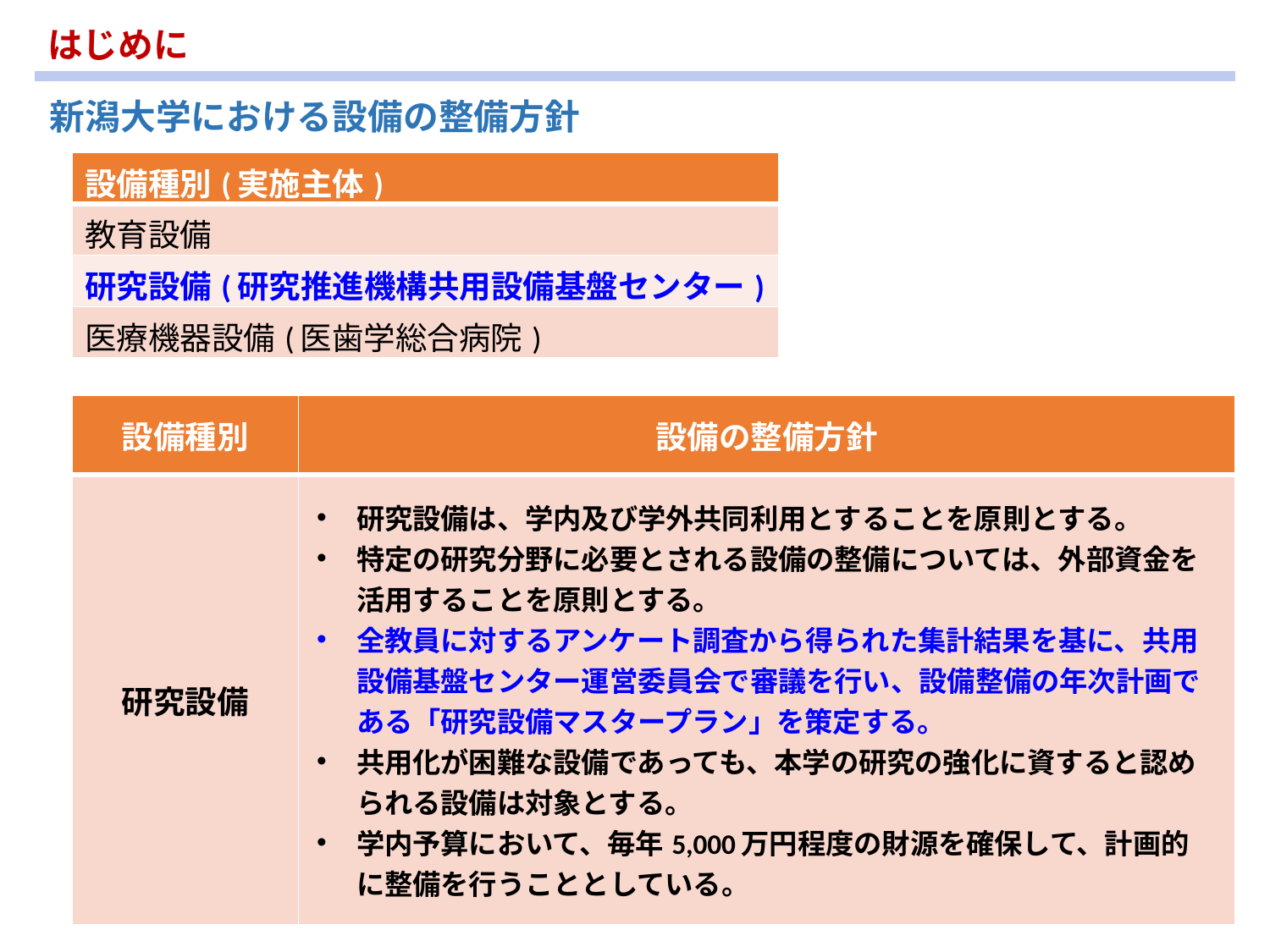

はじめに
新潟大学における設備の整備方針
| 設備種別(実施主体) |
| --- |
| 教育設備 |
| 研究設備(研究推進機構共用設備基盤センター) |
| 医療機器設備(医歯学総合病院) |
| 設備種別 | 設備の整備方針 |
| --- | --- |
| 研究設備 | 研究設備は、学内及び学外共同利用とすることを原則とする。 特定の研究分野に必要とされる設備の整備については、外部資金を活用することを原則とする。 全教員に対するアンケート調査から得られた集計結果を基に、共用設備基盤センター運営委員会で審議を行い、設備整備の年次計画である「研究設備マスタープラン」を策定する。 共用化が困難な設備であっても、本学の研究の強化に資すると認められる設備は対象とする。 学内予算において、毎年5,000万円程度の財源を確保して、計画的に整備を行うこととしている。 |